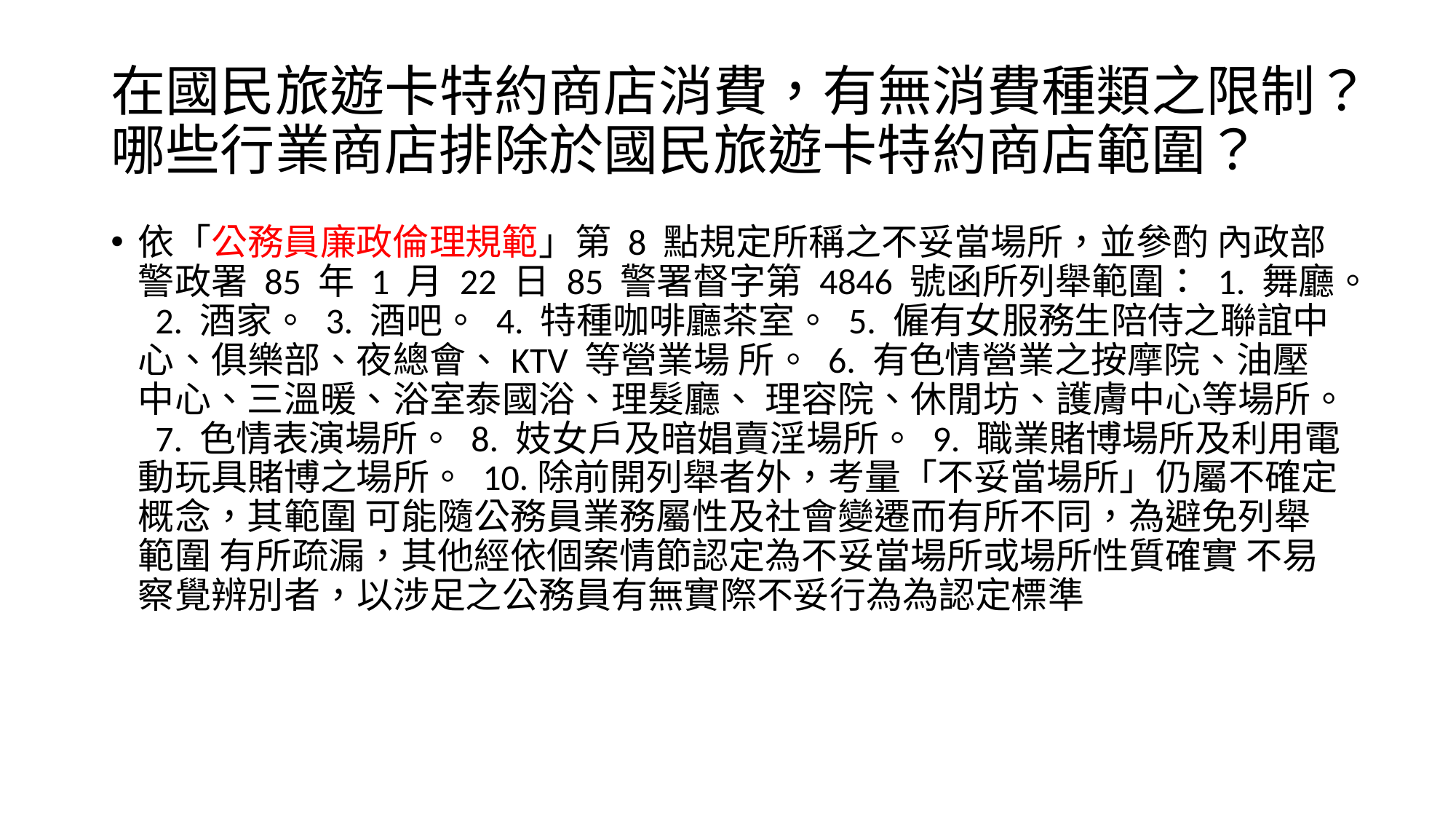

# 在國民旅遊卡特約商店消費，有無消費種類之限制？哪些行業商店排除於國民旅遊卡特約商店範圍？
依「公務員廉政倫理規範」第 8 點規定所稱之不妥當場所，並參酌 內政部警政署 85 年 1 月 22 日 85 警署督字第 4846 號函所列舉範圍： 1. 舞廳。 2. 酒家。 3. 酒吧。 4. 特種咖啡廳茶室。 5. 僱有女服務生陪侍之聯誼中心、俱樂部、夜總會、KTV 等營業場 所。 6. 有色情營業之按摩院、油壓中心、三溫暖、浴室泰國浴、理髮廳、 理容院、休閒坊、護膚中心等場所。 7. 色情表演場所。 8. 妓女戶及暗娼賣淫場所。 9. 職業賭博場所及利用電動玩具賭博之場所。 10.除前開列舉者外，考量「不妥當場所」仍屬不確定概念，其範圍 可能隨公務員業務屬性及社會變遷而有所不同，為避免列舉範圍 有所疏漏，其他經依個案情節認定為不妥當場所或場所性質確實 不易察覺辨別者，以涉足之公務員有無實際不妥行為為認定標準